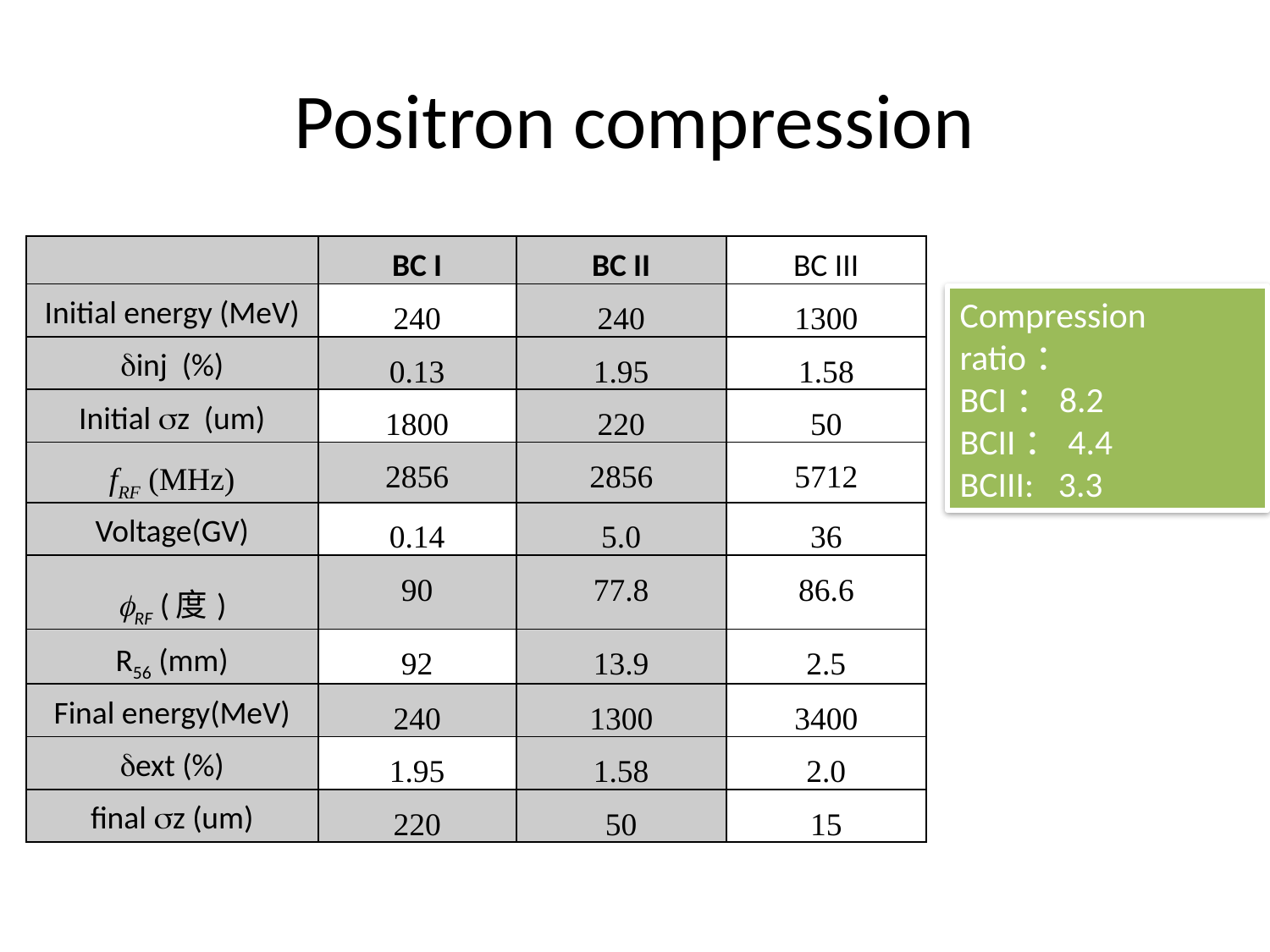

# Positron compression
|  | BC I | BC II | BC III |
| --- | --- | --- | --- |
| Initial energy (MeV) | 240 | 240 | 1300 |
| δinj (%) | 0.13 | 1.95 | 1.58 |
| Initial σz (um) | 1800 | 220 | 50 |
| fRF (MHz) | 2856 | 2856 | 5712 |
| Voltage(GV) | 0.14 | 5.0 | 36 |
| φRF (度) | 90 | 77.8 | 86.6 |
| R56 (mm) | 92 | 13.9 | 2.5 |
| Final energy(MeV) | 240 | 1300 | 3400 |
| δext (%) | 1.95 | 1.58 | 2.0 |
| final σz (um) | 220 | 50 | 15 |
Compression ratio：
BCI：8.2
BCII：4.4
BCIII:   3.3